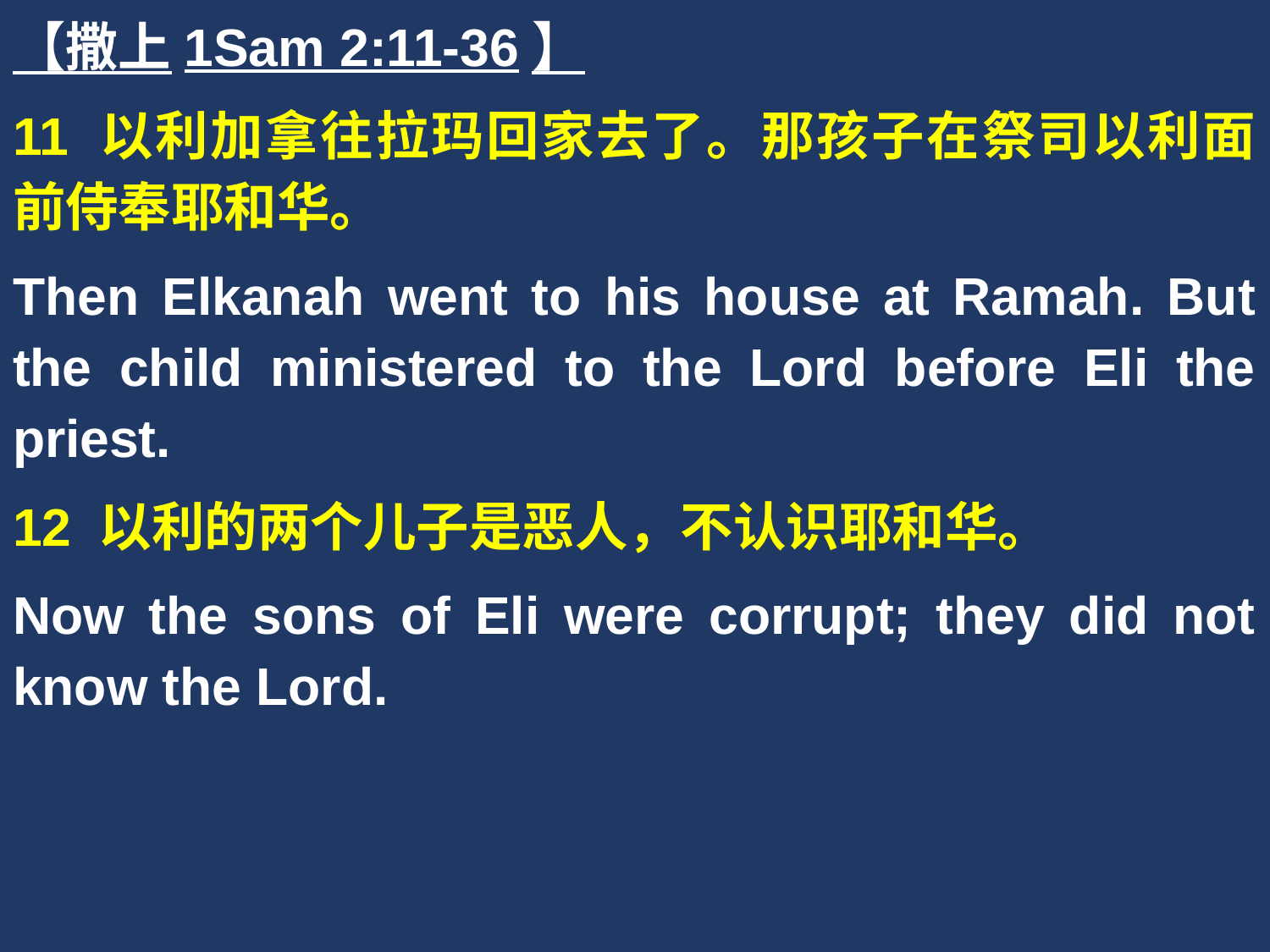

【撒上1Sam 2:11-36】
11 以利加拿往拉玛回家去了。那孩子在祭司以利面前侍奉耶和华。
Then Elkanah went to his house at Ramah. But the child ministered to the Lord before Eli the priest.
12 以利的两个儿子是恶人，不认识耶和华。
Now the sons of Eli were corrupt; they did not know the Lord.